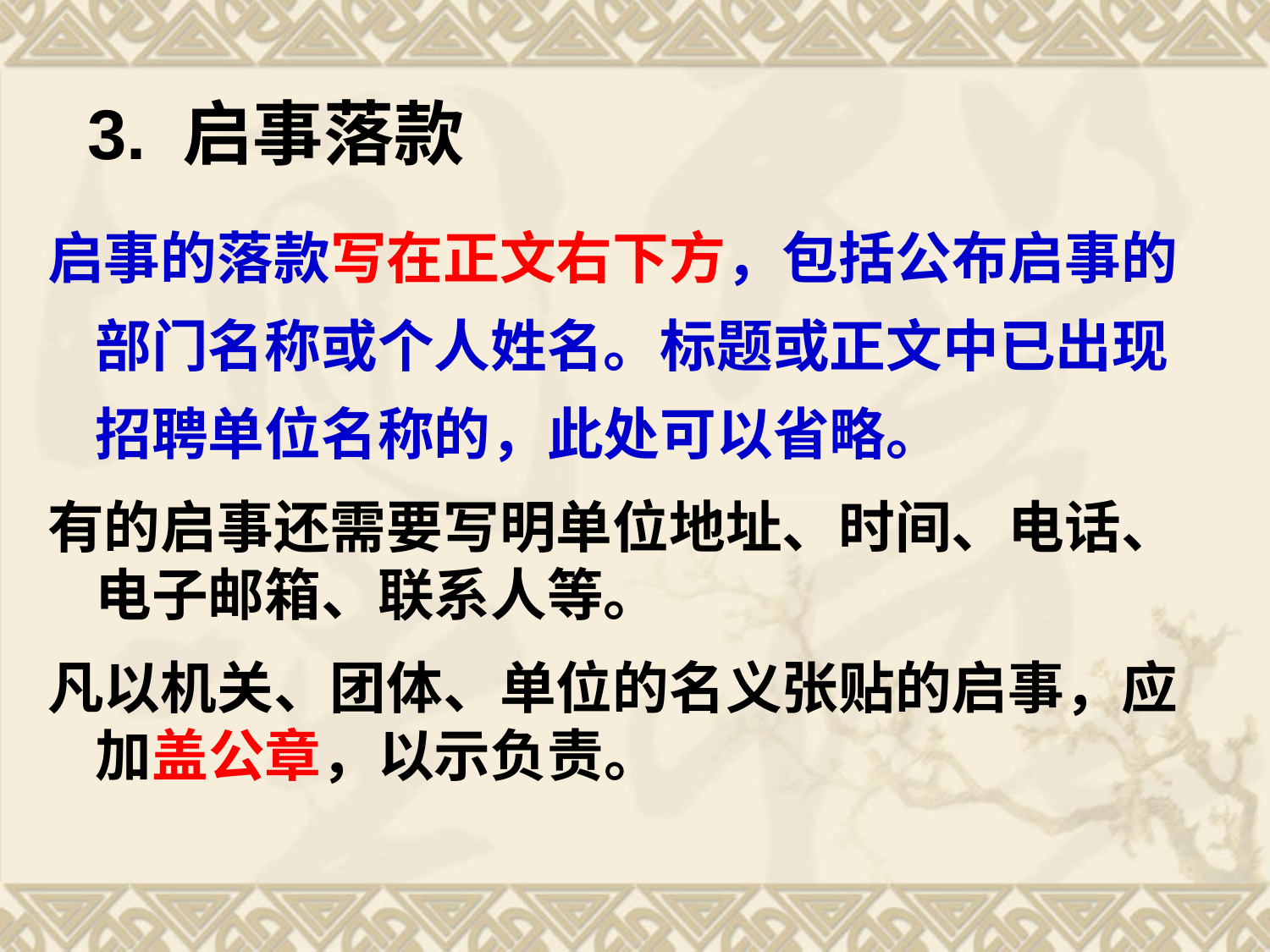

# 3. 启事落款
启事的落款写在正文右下方，包括公布启事的部门名称或个人姓名。标题或正文中已出现招聘单位名称的，此处可以省略。
有的启事还需要写明单位地址、时间、电话、电子邮箱、联系人等。
凡以机关、团体、单位的名义张贴的启事，应加盖公章，以示负责。